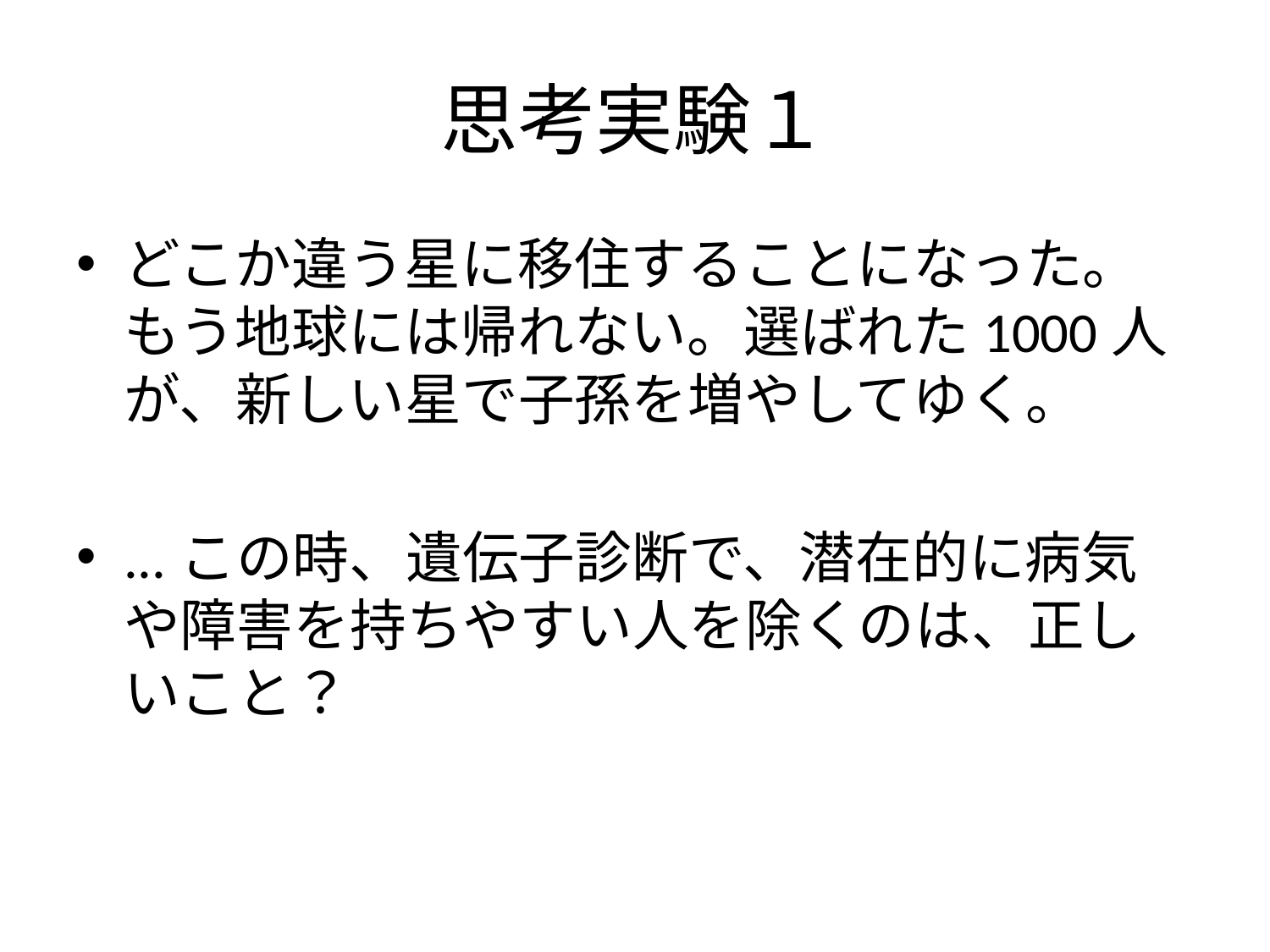

# 思考実験１
どこか違う星に移住することになった。もう地球には帰れない。選ばれた1000人が、新しい星で子孫を増やしてゆく。

...この時、遺伝子診断で、潜在的に病気や障害を持ちやすい人を除くのは、正しいこと？